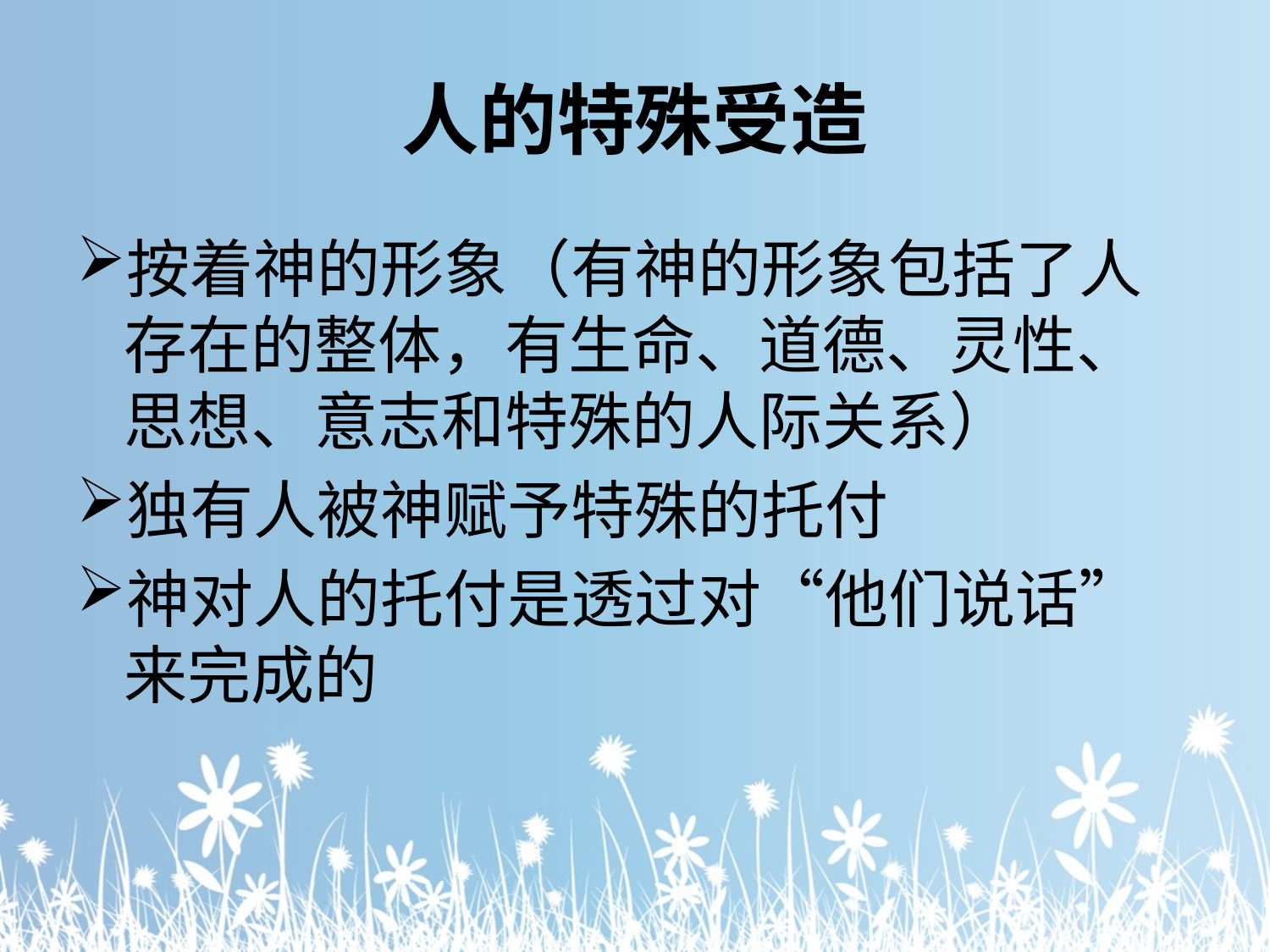

# 人的特殊受造
按着神的形象（有神的形象包括了人存在的整体，有生命、道德、灵性、思想、意志和特殊的人际关系）
独有人被神赋予特殊的托付
神对人的托付是透过对“他们说话”来完成的